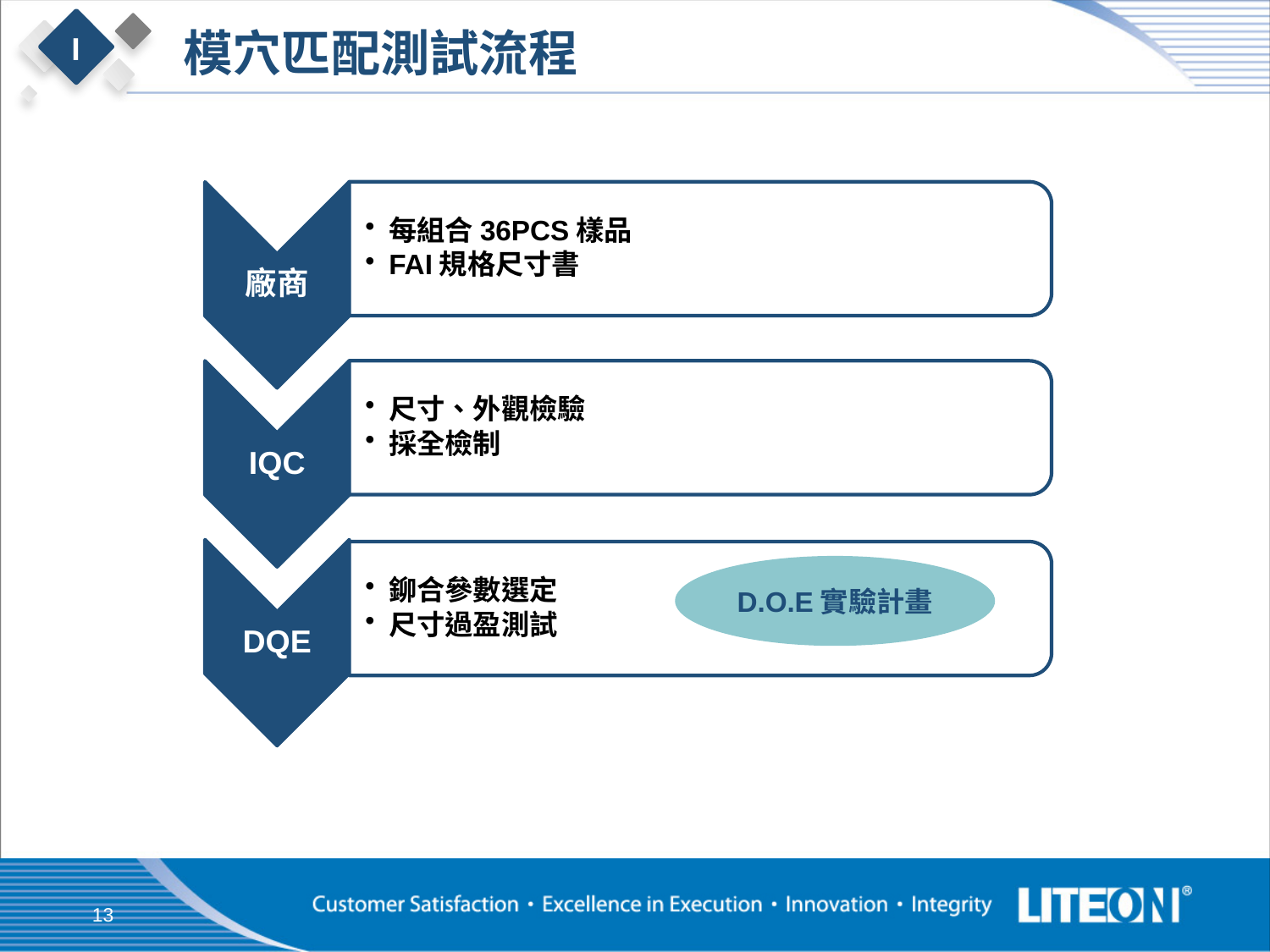

I

模穴匹配測試流程
廠商
每組合36PCS樣品
FAI規格尺寸書
IQC
尺寸、外觀檢驗
採全檢制
DQE
鉚合參數選定
尺寸過盈測試
D.O.E實驗計畫
13